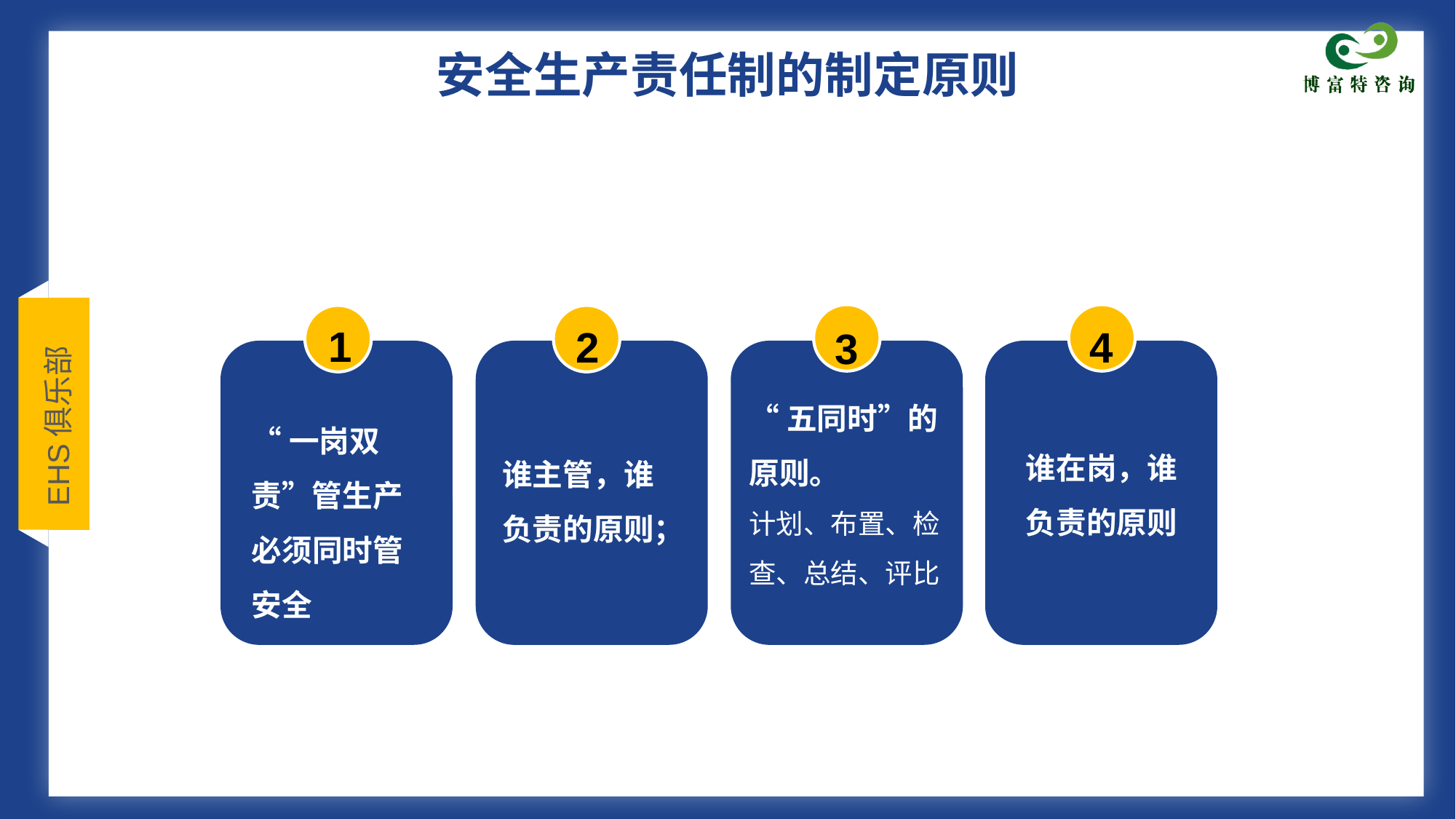

安全生产责任制的制定原则
1

2
4

3

“五同时”的原则。
计划、布置、检查、总结、评比
“一岗双责”管生产必须同时管安全
谁在岗，谁负责的原则
谁主管，谁负责的原则；